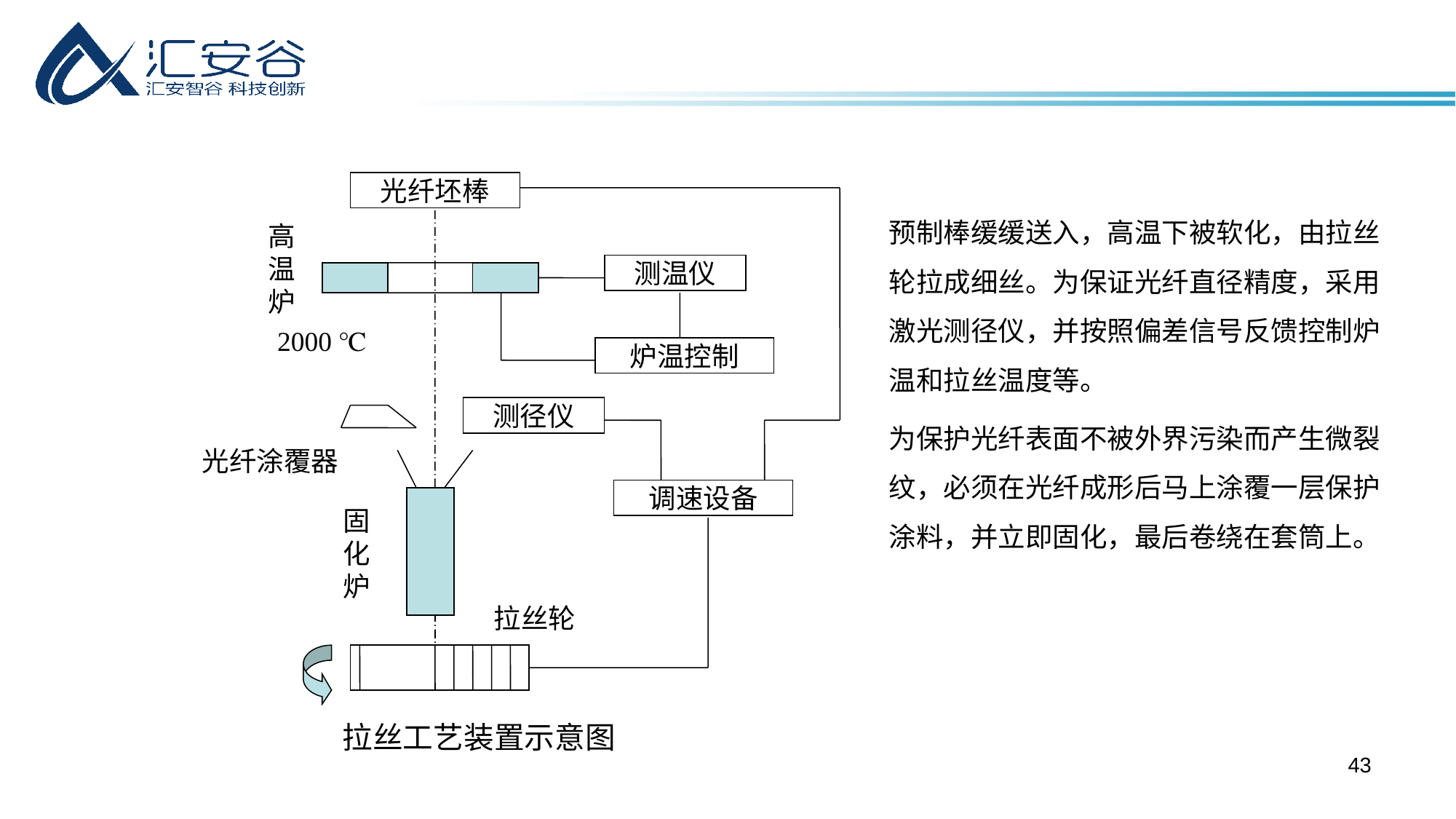

光纤坯棒

高温炉
测温仪

2000 ℃
炉温控制

测径仪

光纤涂覆器

调速设备

固化炉

拉丝轮

拉丝工艺装置示意图
预制棒缓缓送入，高温下被软化，由拉丝轮拉成细丝。为保证光纤直径精度，采用激光测径仪，并按照偏差信号反馈控制炉温和拉丝温度等。
为保护光纤表面不被外界污染而产生微裂纹，必须在光纤成形后马上涂覆一层保护涂料，并立即固化，最后卷绕在套筒上。
43